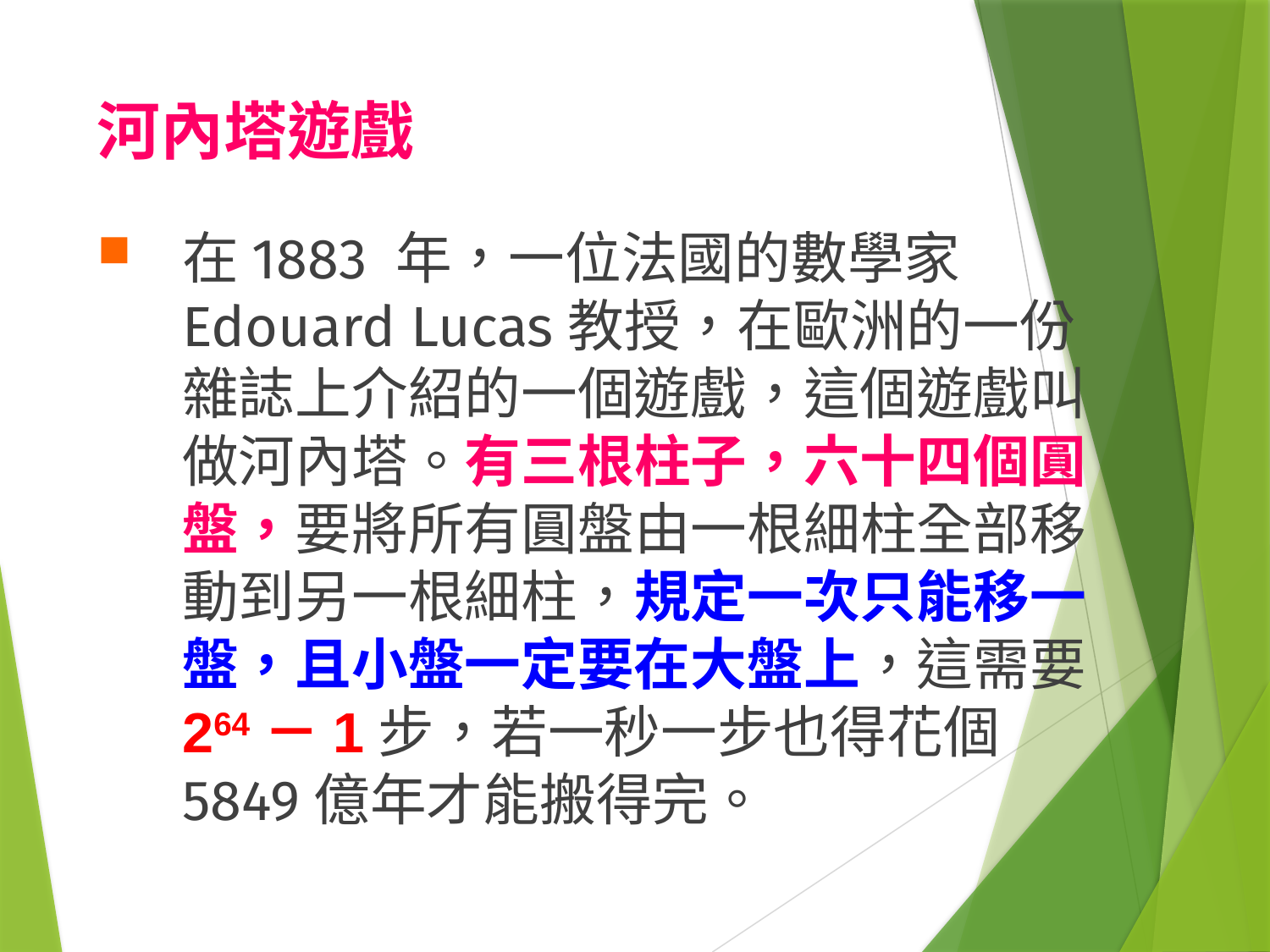

# 河內塔遊戲
在1883 年，一位法國的數學家 Edouard Lucas教授，在歐洲的一份雜誌上介紹的一個遊戲，這個遊戲叫做河內塔。有三根柱子，六十四個圓盤，要將所有圓盤由一根細柱全部移動到另一根細柱，規定一次只能移一盤，且小盤一定要在大盤上，這需要264－1步，若一秒一步也得花個5849億年才能搬得完。